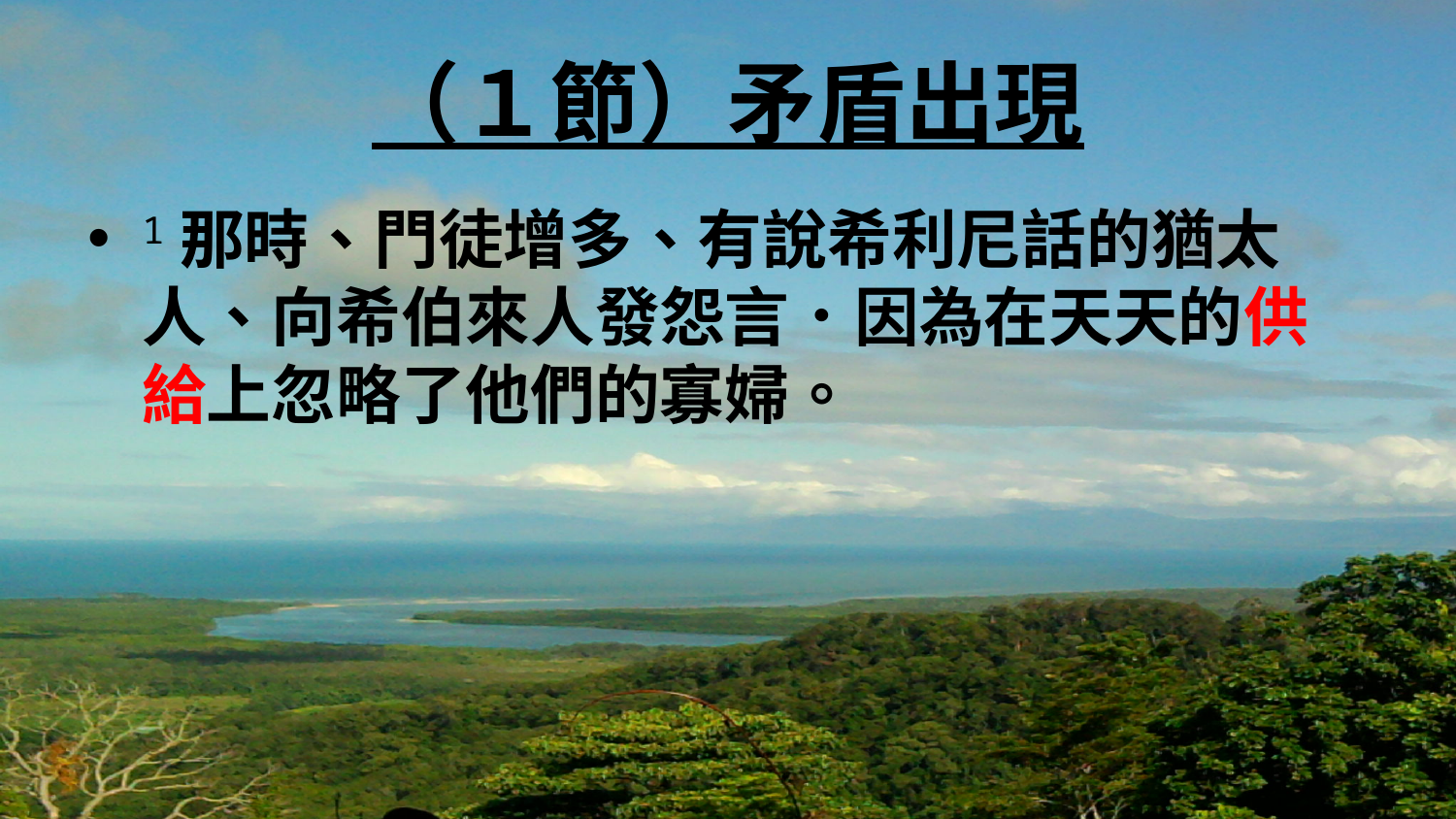

# （１節）矛盾出現
1那時、門徒增多、有說希利尼話的猶太人、向希伯來人發怨言．因為在天天的供給上忽略了他們的寡婦。